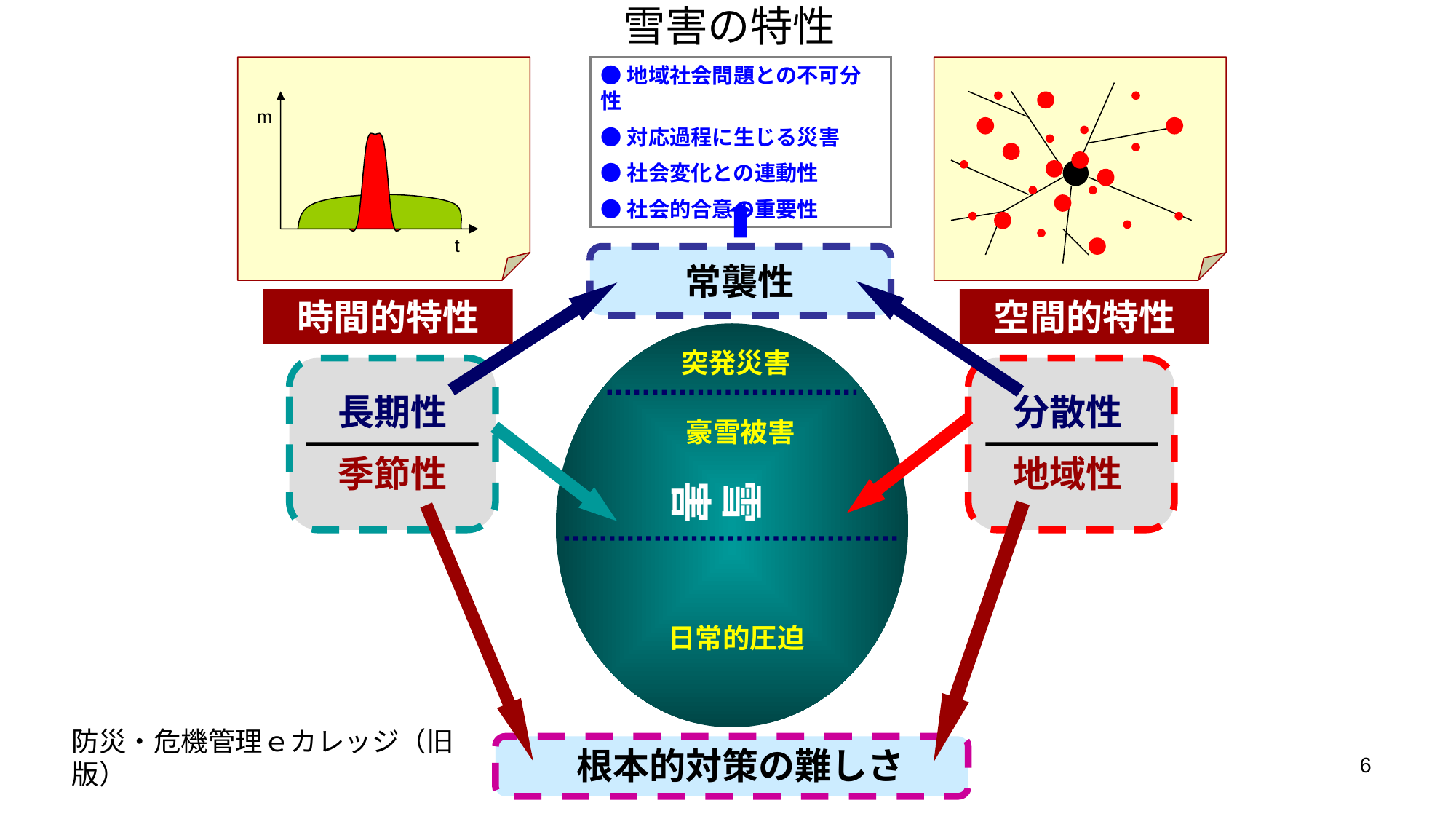

# 雪害の特性

●地域社会問題との不可分性
●対応過程に生じる災害
●社会変化との連動性
●社会的合意の重要性

m

t

常襲性
時間的特性
空間的特性

突発災害

長期性
季節性
分散性
地域性

豪雪被害

雪　害

日常的圧迫

防災・危機管理ｅカレッジ（旧版）

根本的対策の難しさ
6